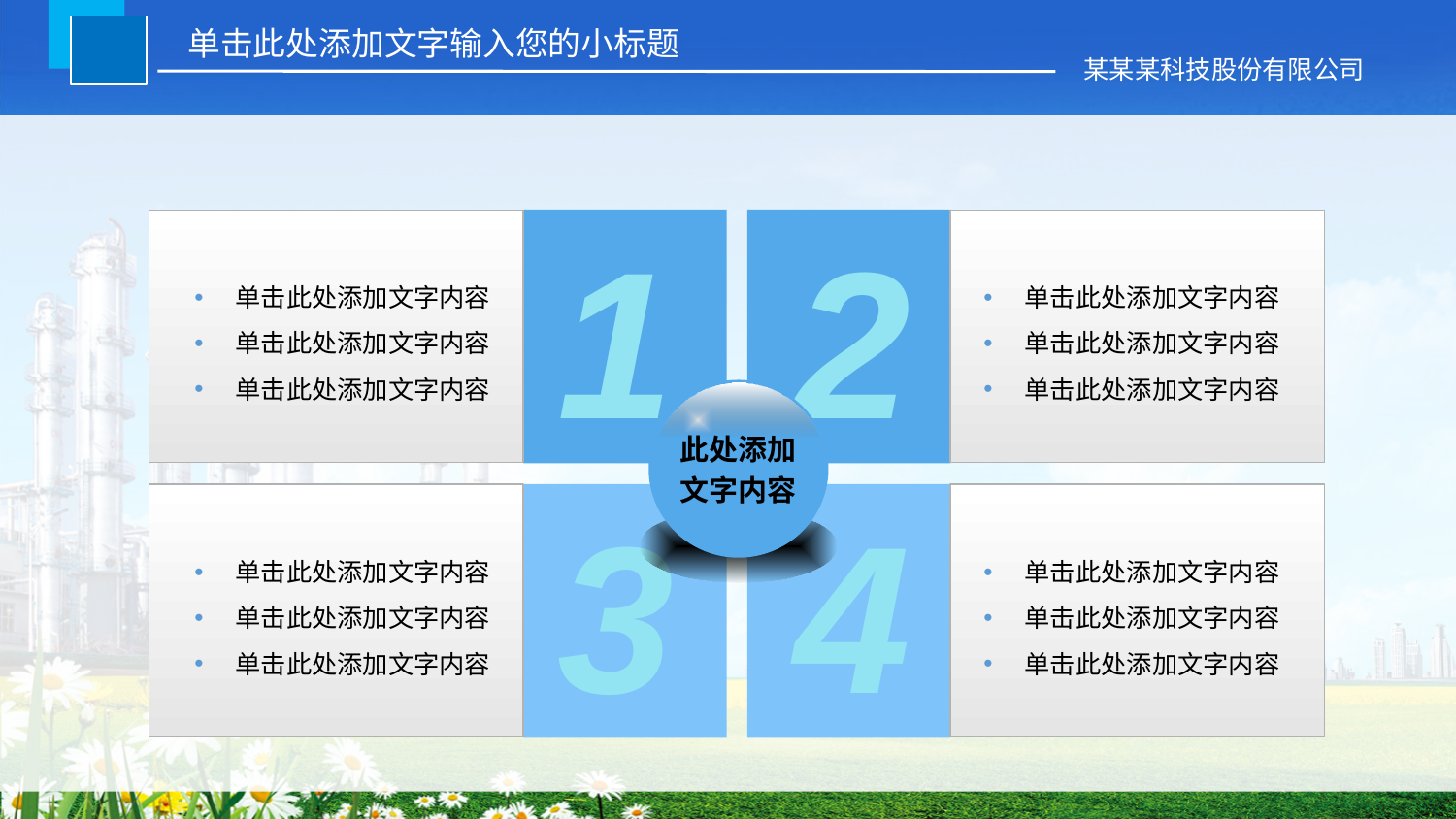

单击此处添加文字输入您的小标题
某某某科技股份有限公司
1

2

单击此处添加文字内容
单击此处添加文字内容
单击此处添加文字内容

单击此处添加文字内容
单击此处添加文字内容
单击此处添加文字内容
此处添加
文字内容

3

4

单击此处添加文字内容
单击此处添加文字内容
单击此处添加文字内容

单击此处添加文字内容
单击此处添加文字内容
单击此处添加文字内容